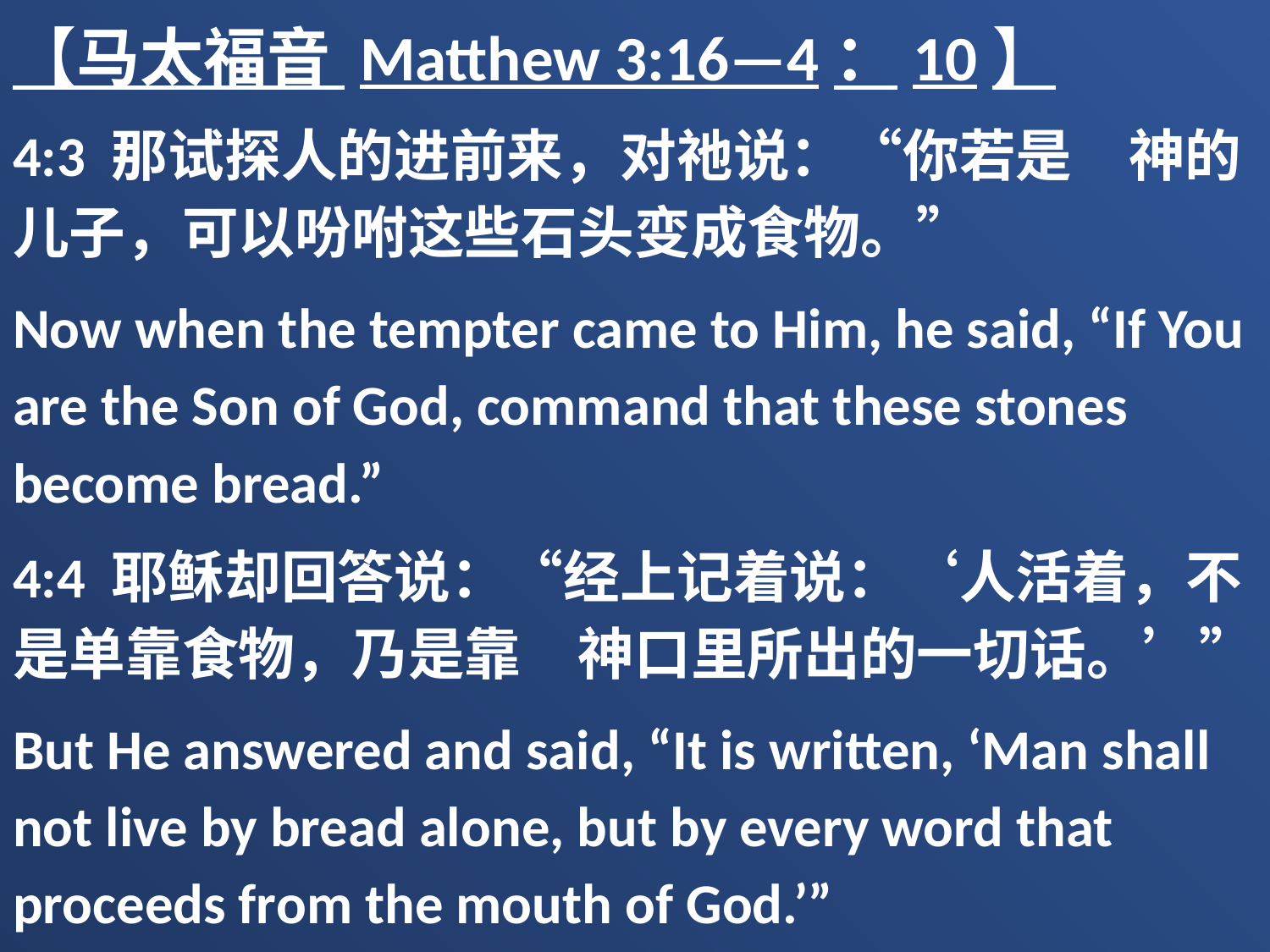

【马太福音 Matthew 3:16—4：10】
4:3 那试探人的进前来，对祂说：“你若是　神的儿子，可以吩咐这些石头变成食物。”
Now when the tempter came to Him, he said, “If You are the Son of God, command that these stones become bread.”
4:4 耶稣却回答说：“经上记着说：‘人活着，不是单靠食物，乃是靠　神口里所出的一切话。’”
But He answered and said, “It is written, ‘Man shall not live by bread alone, but by every word that proceeds from the mouth of God.’”